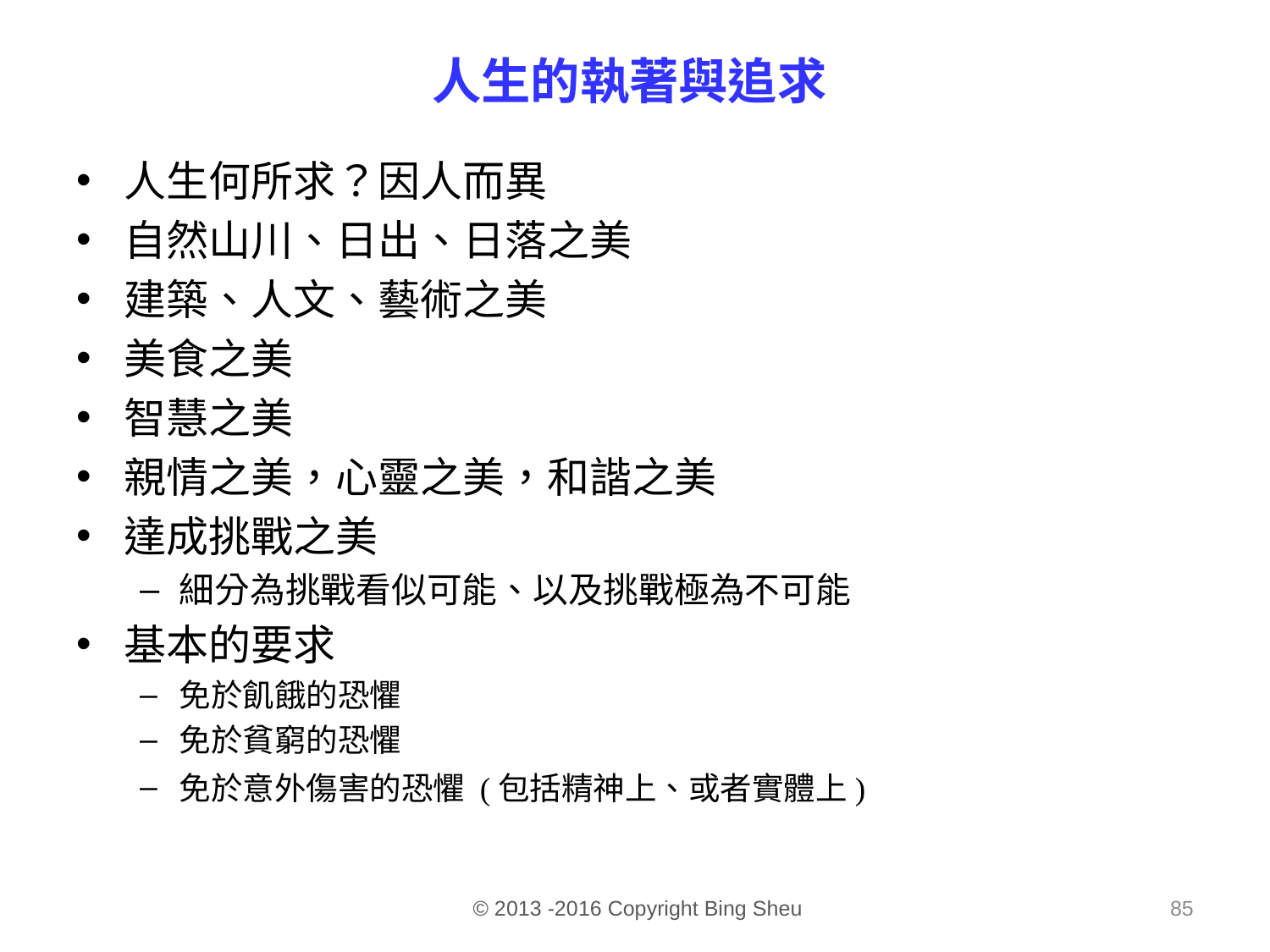

# 人生的執著與追求
人生何所求？因人而異
自然山川、日出、日落之美
建築、人文、藝術之美
美食之美
智慧之美
親情之美，心靈之美，和諧之美
達成挑戰之美
細分為挑戰看似可能、以及挑戰極為不可能
基本的要求
免於飢餓的恐懼
免於貧窮的恐懼
免於意外傷害的恐懼 (包括精神上、或者實體上)
85
 © 2013 -2016 Copyright Bing Sheu